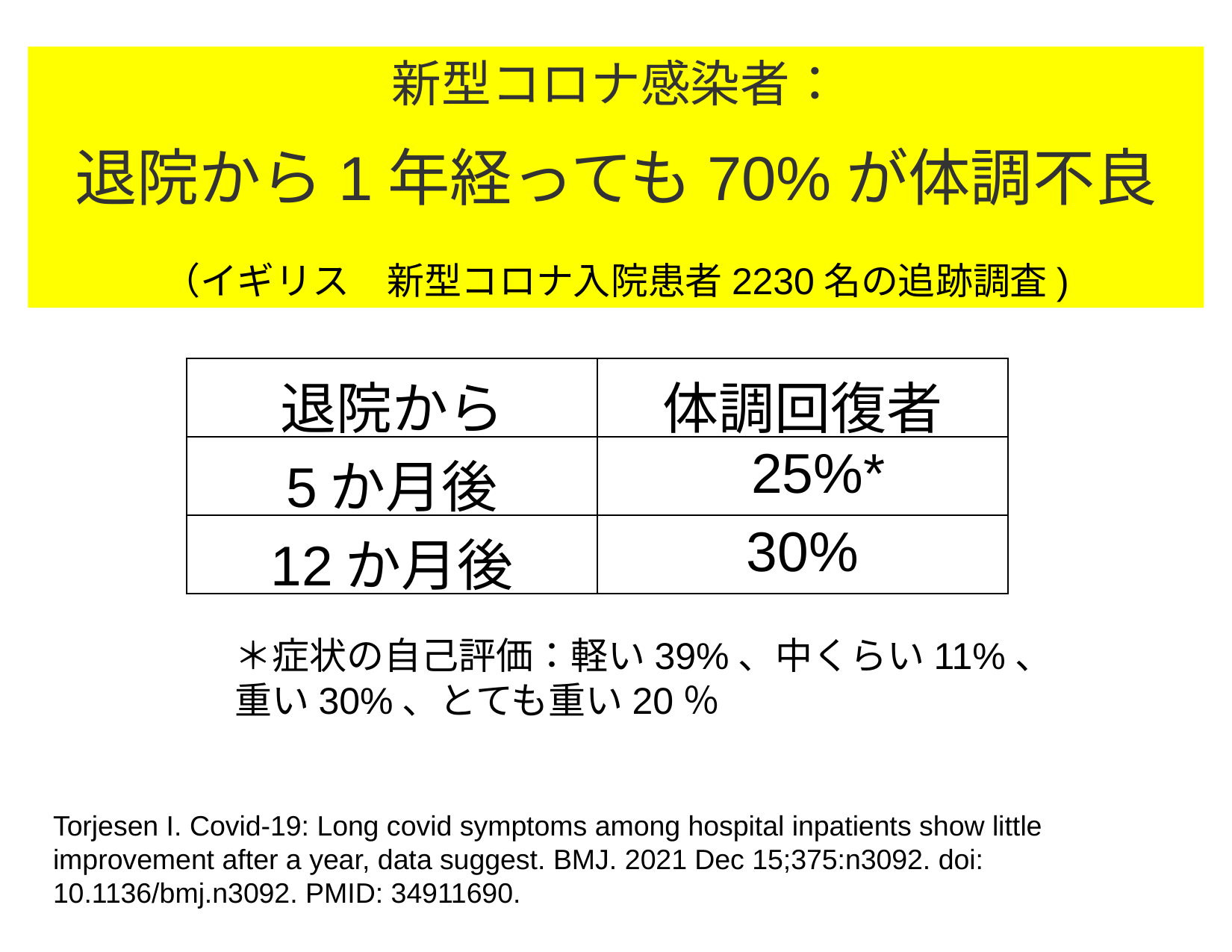

新型コロナ感染者：

退院から1年経っても70%が体調不良

（イギリス　新型コロナ入院患者2230名の追跡調査)
| 退院から | 体調回復者 |
| --- | --- |
| 5か月後 | 25%\* |
| 12か月後 | 30% |
＊症状の自己評価：軽い39%、中くらい11%、重い30%、とても重い20％
Torjesen I. Covid-19: Long covid symptoms among hospital inpatients show little improvement after a year, data suggest. BMJ. 2021 Dec 15;375:n3092. doi: 10.1136/bmj.n3092. PMID: 34911690.